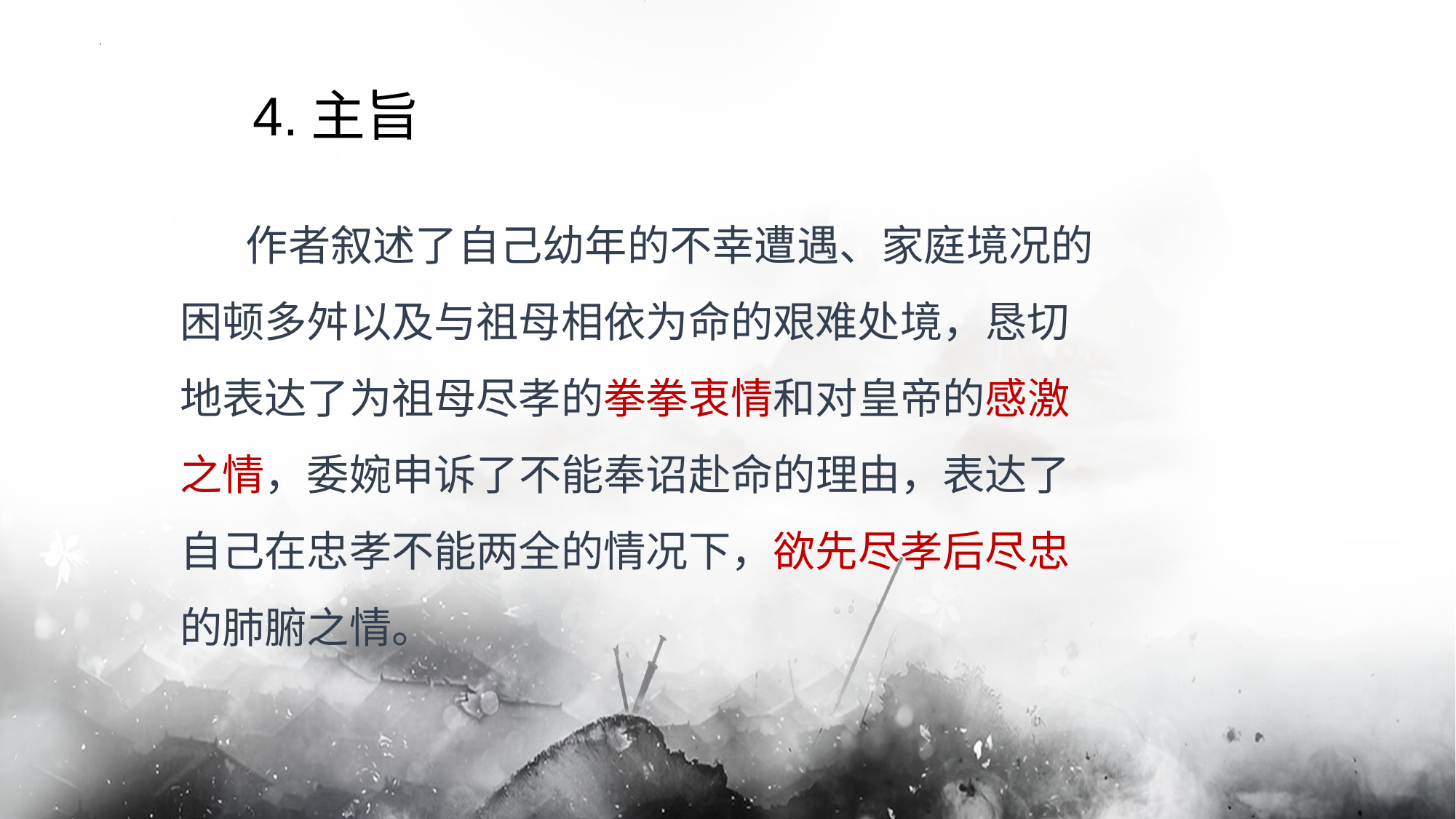

4.主旨
       作者叙述了自己幼年的不幸遭遇、家庭境况的困顿多舛以及与祖母相依为命的艰难处境，恳切地表达了为祖母尽孝的拳拳衷情和对皇帝的感激之情，委婉申诉了不能奉诏赴命的理由，表达了自己在忠孝不能两全的情况下，欲先尽孝后尽忠的肺腑之情。